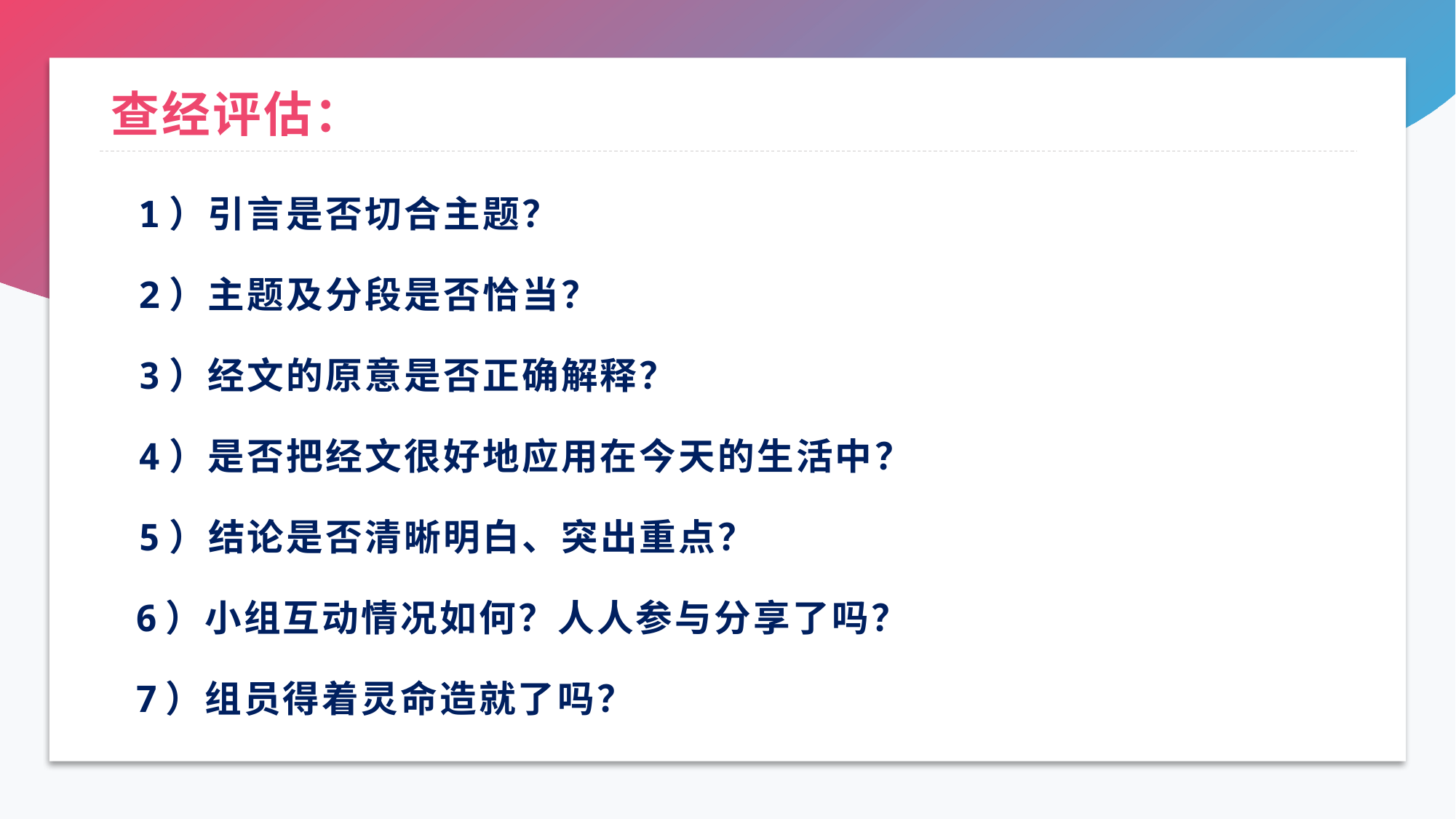

# 查经评估：
1）引言是否切合主题？
2）主题及分段是否恰当？
3）经文的原意是否正确解释？
4）是否把经文很好地应用在今天的生活中？
5）结论是否清晰明白、突出重点？
 6）小组互动情况如何？人人参与分享了吗？
 7）组员得着灵命造就了吗？